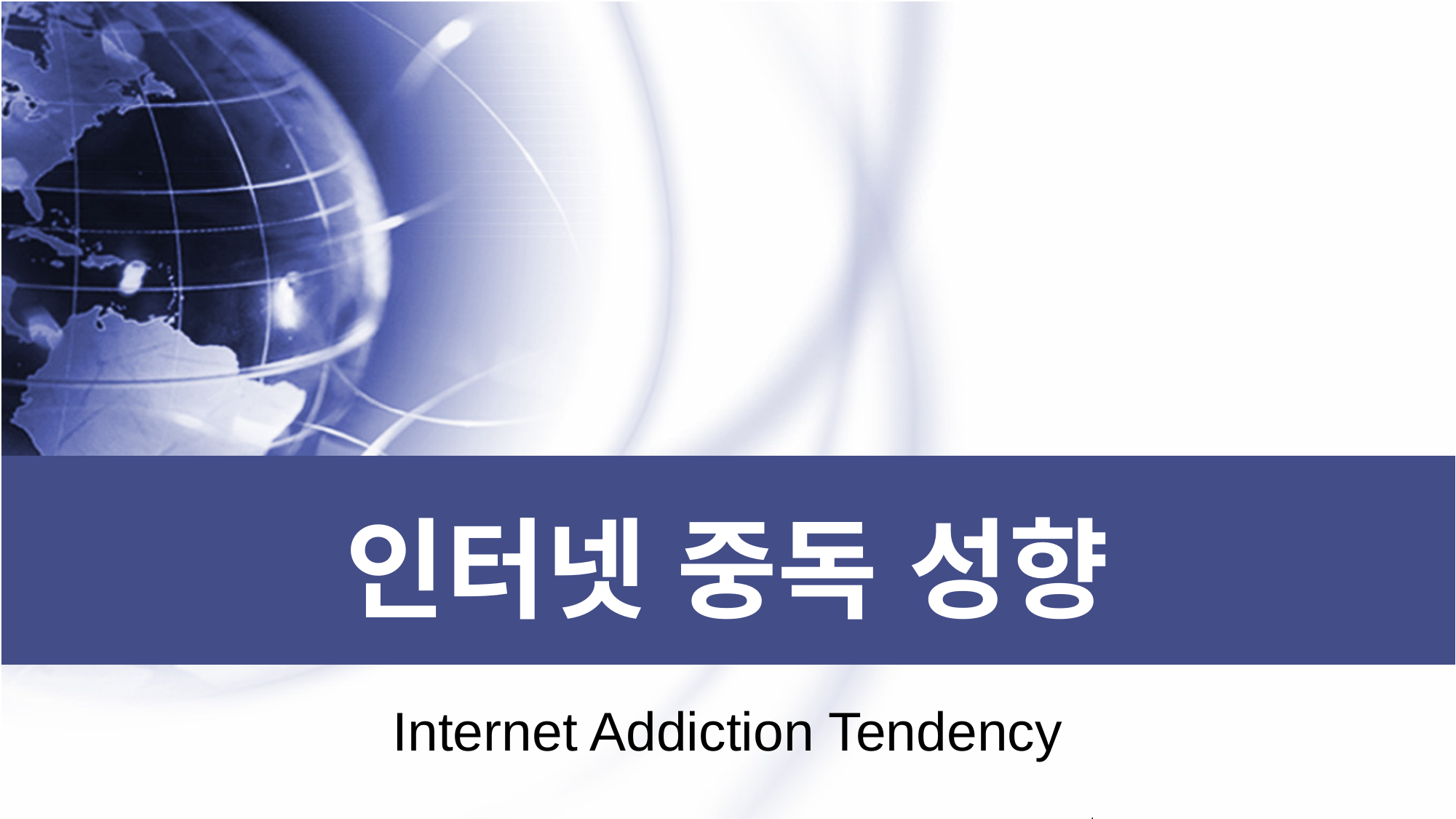

# 인터넷 중독 성향
Internet Addiction Tendency